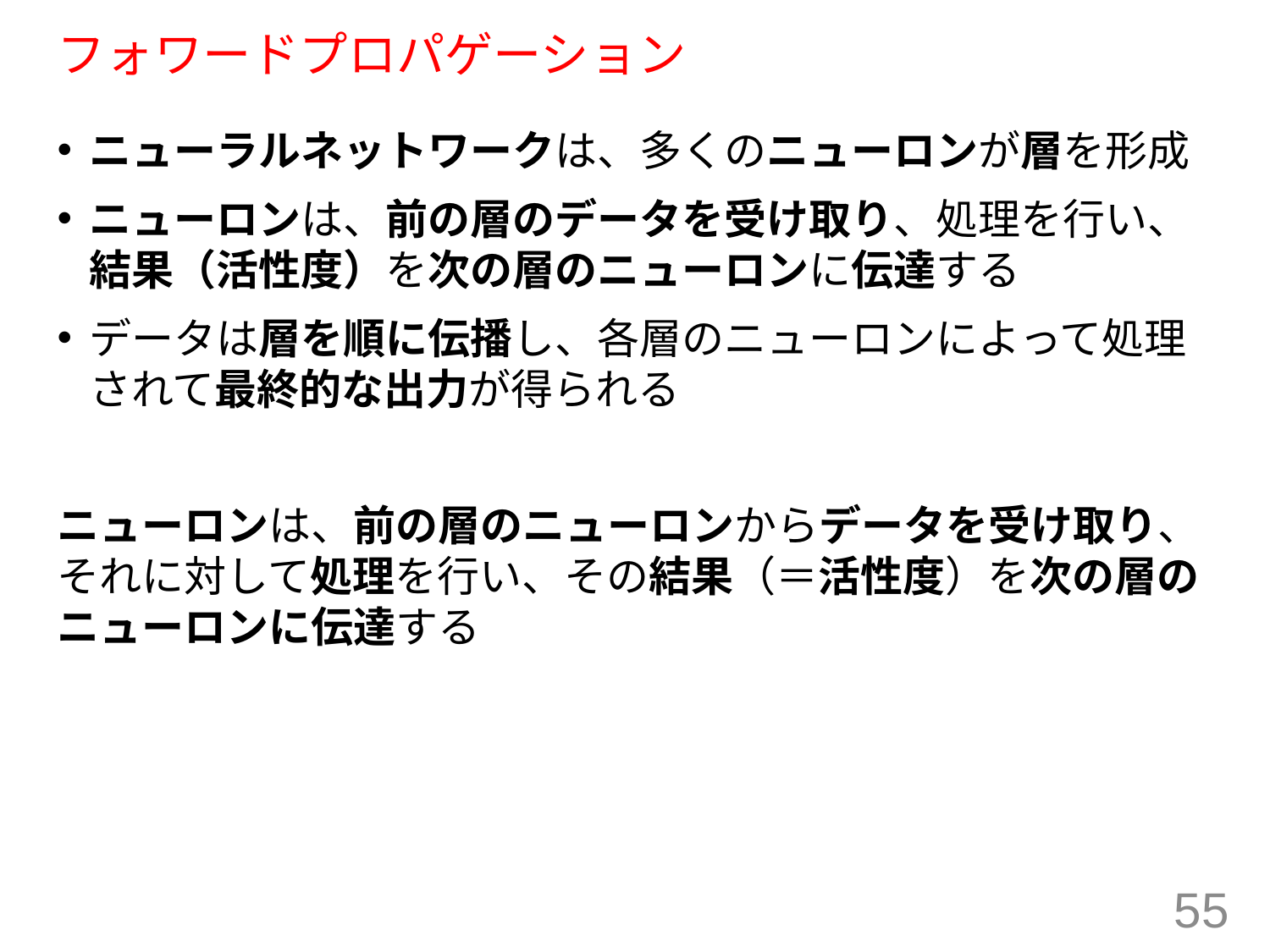

# フォワードプロパゲーション
ニューラルネットワークは、多くのニューロンが層を形成
ニューロンは、前の層のデータを受け取り、処理を行い、結果（活性度）を次の層のニューロンに伝達する
データは層を順に伝播し、各層のニューロンによって処理されて最終的な出力が得られる

ニューロンは、前の層のニューロンからデータを受け取り、それに対して処理を行い、その結果（＝活性度）を次の層のニューロンに伝達する

55